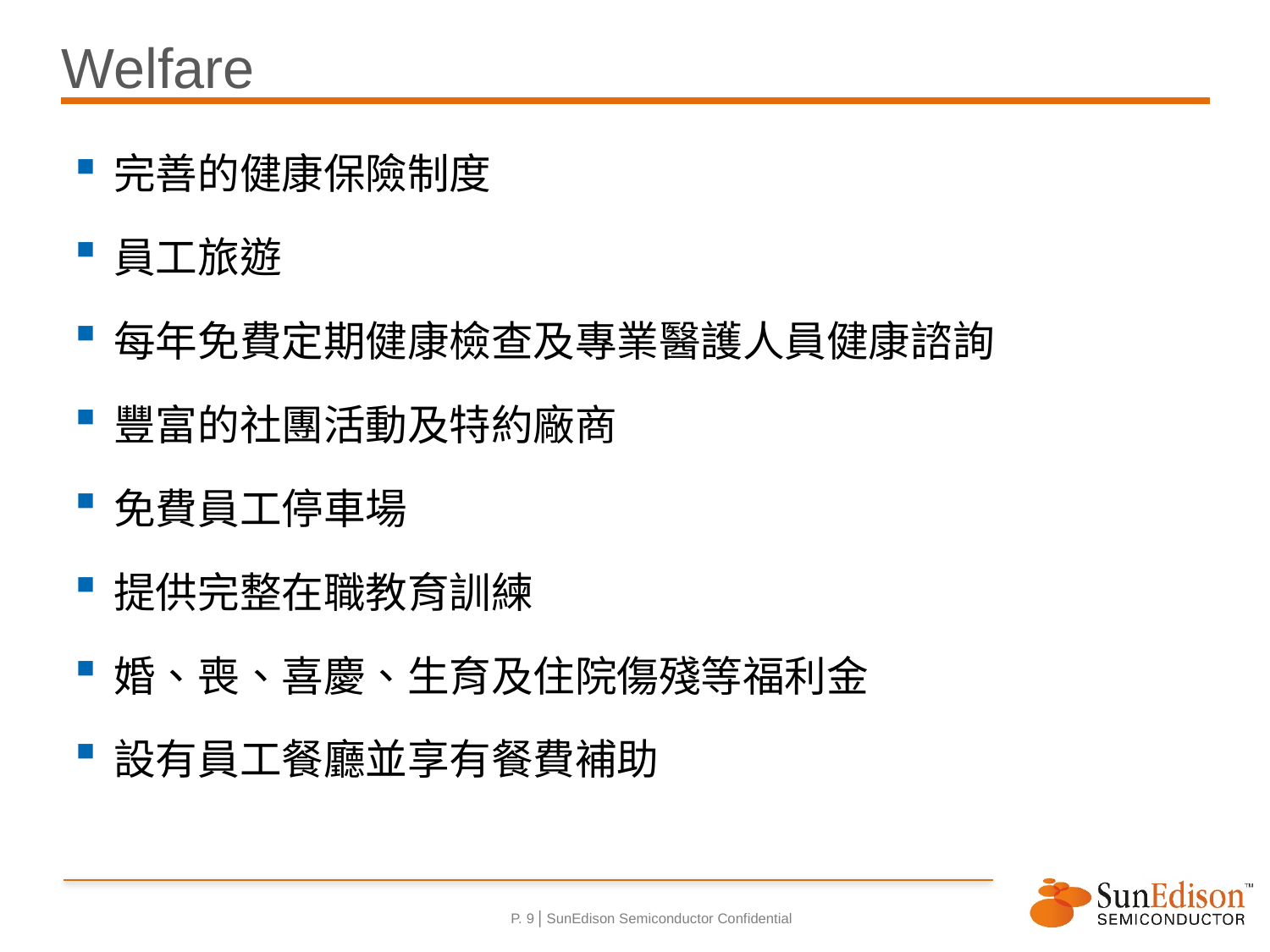

Welfare
完善的健康保險制度
員工旅遊
每年免費定期健康檢查及專業醫護人員健康諮詢
豐富的社團活動及特約廠商
免費員工停車場
提供完整在職教育訓練
婚、喪、喜慶、生育及住院傷殘等福利金
設有員工餐廳並享有餐費補助